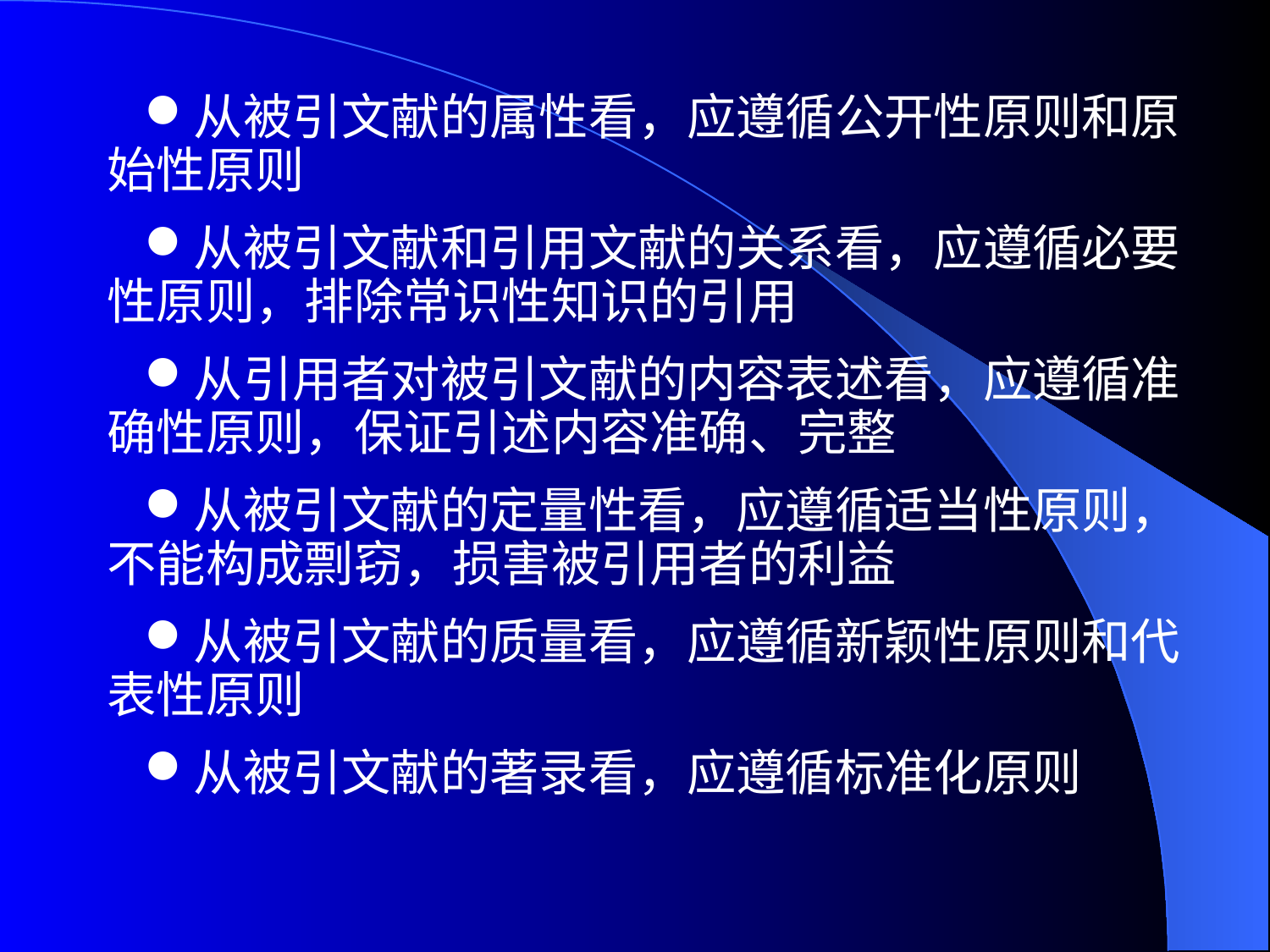

从被引文献的属性看，应遵循公开性原则和原始性原则
从被引文献和引用文献的关系看，应遵循必要性原则，排除常识性知识的引用
从引用者对被引文献的内容表述看，应遵循准确性原则，保证引述内容准确、完整
从被引文献的定量性看，应遵循适当性原则，不能构成剽窃，损害被引用者的利益
从被引文献的质量看，应遵循新颖性原则和代表性原则
从被引文献的著录看，应遵循标准化原则